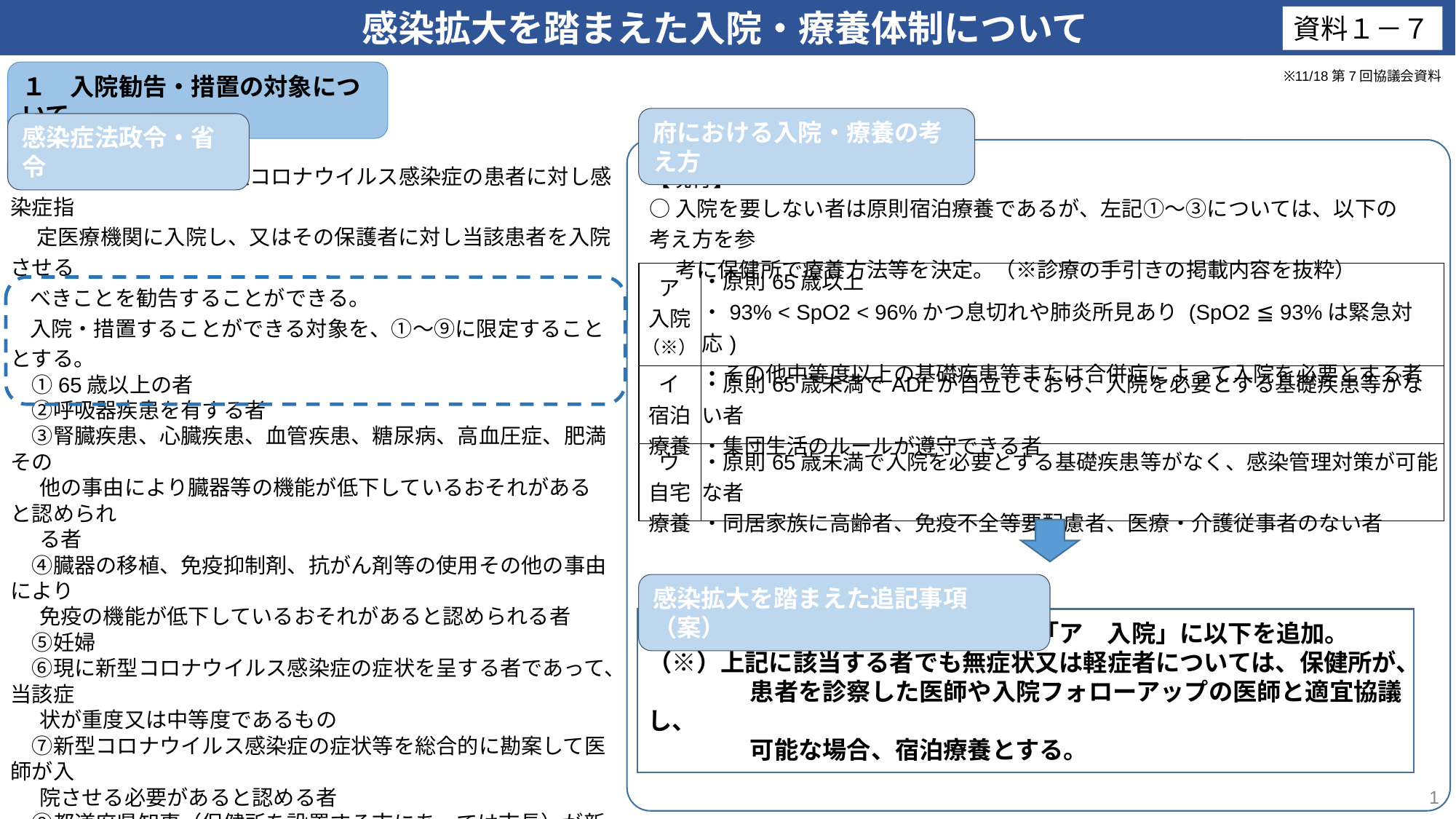

感染拡大を踏まえた入院・療養体制について
資料１－７
１　入院勧告・措置の対象について
※11/18第7回協議会資料
府における入院・療養の考え方
感染症法政令・省令

○都道府県知事は、新型コロナウイルス感染症の患者に対し感染症指
　 定医療機関に入院し、又はその保護者に対し当該患者を入院させる
   べきことを勧告することができる。
   入院・措置することができる対象を、①～⑨に限定することとする。
　①65歳以上の者
　②呼吸器疾患を有する者
　③腎臓疾患、心臓疾患、血管疾患、糖尿病、高血圧症、肥満その
     他の事由により臓器等の機能が低下しているおそれがあると認められ
     る者
　④臓器の移植、免疫抑制剤、抗がん剤等の使用その他の事由により
     免疫の機能が低下しているおそれがあると認められる者
　⑤妊婦
　⑥現に新型コロナウイルス感染症の症状を呈する者であって、当該症
     状が重度又は中等度であるもの
　⑦新型コロナウイルス感染症の症状等を総合的に勘案して医師が入
     院させる必要があると認める者
　⑧都道府県知事（保健所を設置する市にあっては市長）が新型コロ
　　 ナウイルス感染症のまん延を防止するため入院させる必要があると認
     める者
　⑨これら以外の者であって当該感染症のまん延を防止するため必要な
     事項として厚生労働省令で定める事項（※）を守ることに同意し
     ないもの
（※）指定された期間、内容、方法及び頻度で健康状態を報告すること。
　　　 　指定された期間、場所から外出しないこと
　　　 　新型コロナウイルス感染症のまん延を防止するため必要があると認められる事項
【現行】
○入院を要しない者は原則宿泊療養であるが、左記①～③については、以下の考え方を参
　 考に保健所で療養方法等を決定。（※診療の手引きの掲載内容を抜粋）
| ア 入院 （※） | ・原則65歳以上 ・93% < SpO2 < 96%かつ息切れや肺炎所見あり (SpO2 ≦ 93%は緊急対応) ・その他中等度以上の基礎疾患等または合併症によって入院を必要とする者 |
| --- | --- |
| イ 宿泊 療養 | ・原則65歳未満でADLが自立しており、入院を必要とする基礎疾患等がない者 ・集団生活のルールが遵守できる者 |
| ウ 自宅 療養 | ・原則65歳未満で入院を必要とする基礎疾患等がなく、感染管理対策が可能な者 ・同居家族に高齢者、免疫不全等要配慮者、医療・介護従事者のない者 |

感染拡大を踏まえた追記事項（案）
上記「府における現行の考え方」の「ア　入院」に以下を追加。
（※）上記に該当する者でも無症状又は軽症者については、保健所が、
　　　　 患者を診察した医師や入院フォローアップの医師と適宜協議し、
　　　　 可能な場合、宿泊療養とする。
1